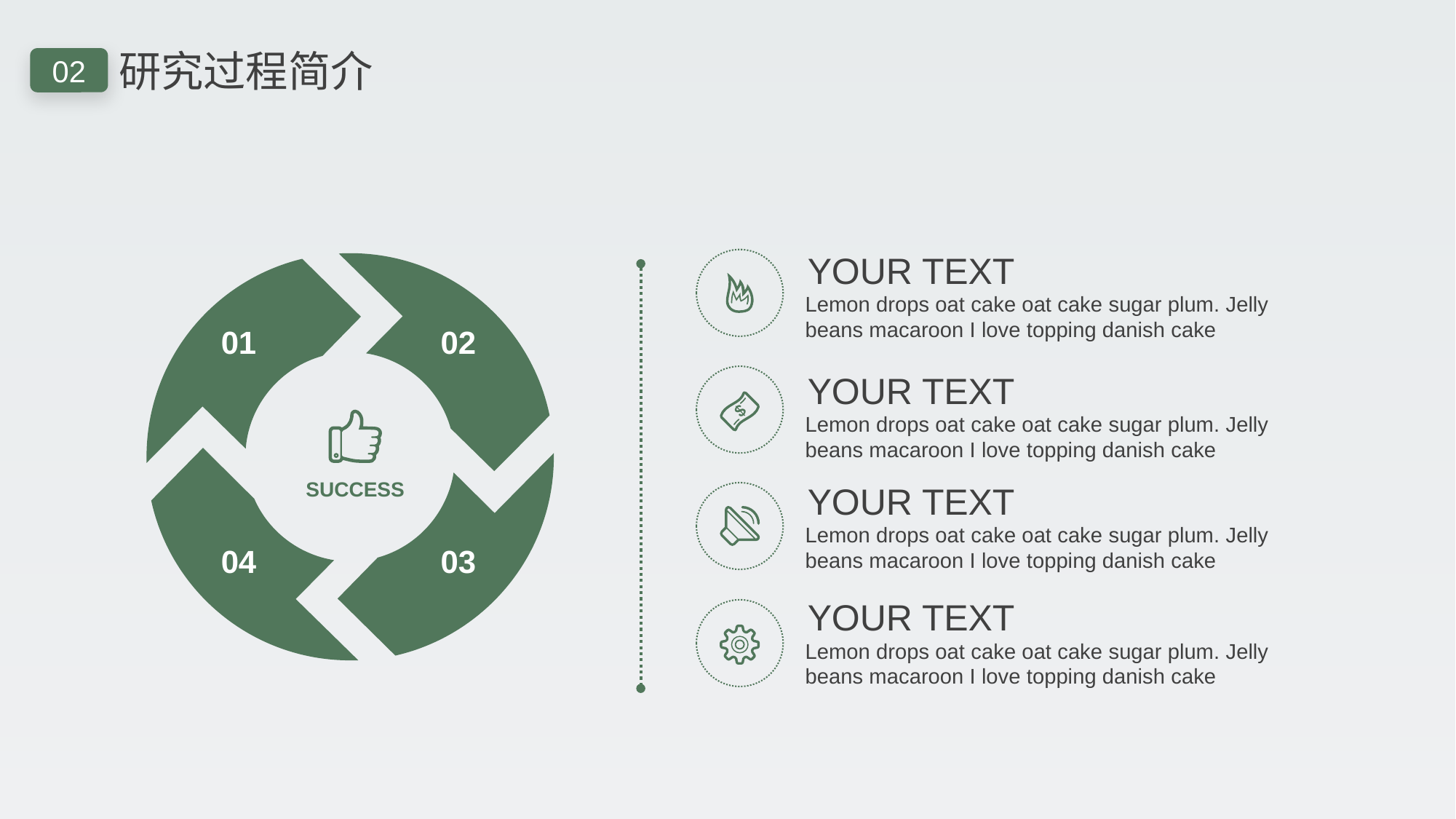

研究过程简介
02
 YOUR TEXT
Lemon drops oat cake oat cake sugar plum. Jelly beans macaroon I love topping danish cake

01
02
 YOUR TEXT
Lemon drops oat cake oat cake sugar plum. Jelly beans macaroon I love topping danish cake

SUCCESS
 YOUR TEXT
Lemon drops oat cake oat cake sugar plum. Jelly beans macaroon I love topping danish cake

04
03
 YOUR TEXT
Lemon drops oat cake oat cake sugar plum. Jelly beans macaroon I love topping danish cake